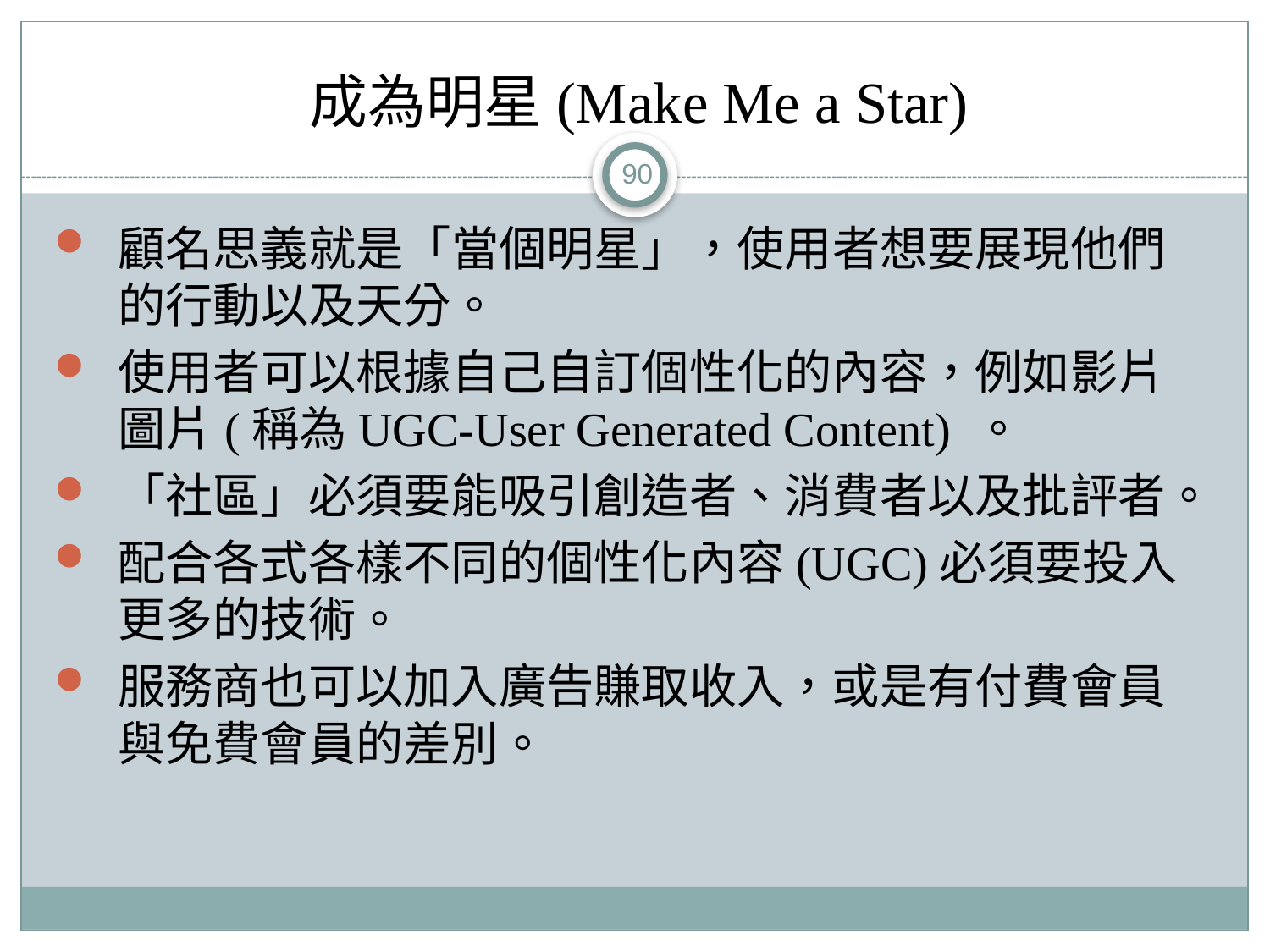

# 成為明星(Make Me a Star)
90
顧名思義就是「當個明星」，使用者想要展現他們的行動以及天分。
使用者可以根據自己自訂個性化的內容，例如影片圖片(稱為UGC-User Generated Content) 。
「社區」必須要能吸引創造者、消費者以及批評者。
配合各式各樣不同的個性化內容(UGC)必須要投入更多的技術。
服務商也可以加入廣告賺取收入，或是有付費會員與免費會員的差別。